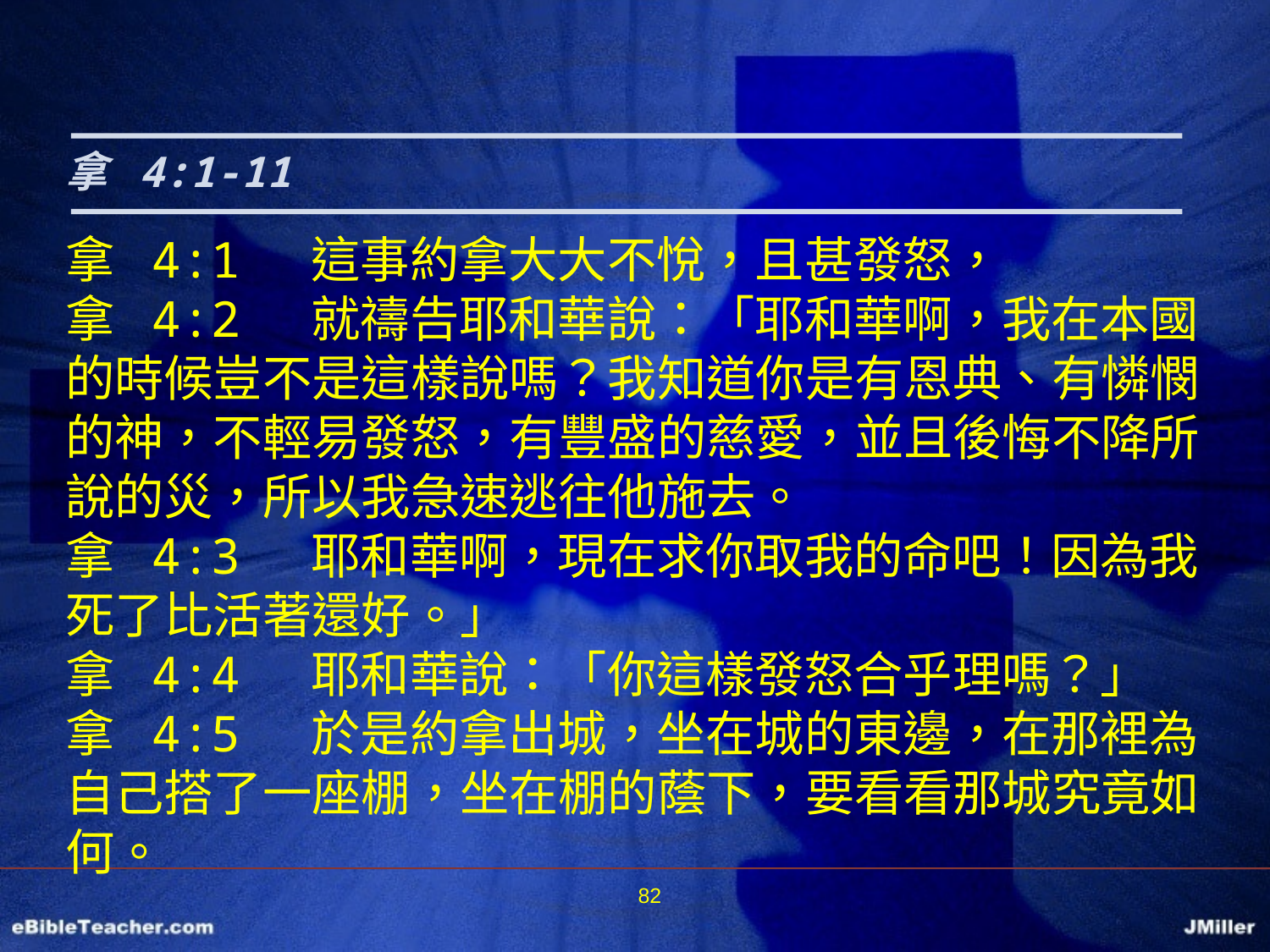

拿 4:1-11
拿 4:1  這事約拿大大不悅，且甚發怒，
拿 4:2  就禱告耶和華說：「耶和華啊，我在本國的時候豈不是這樣說嗎？我知道你是有恩典、有憐憫的神，不輕易發怒，有豐盛的慈愛，並且後悔不降所說的災，所以我急速逃往他施去。
拿 4:3  耶和華啊，現在求你取我的命吧！因為我死了比活著還好。」
拿 4:4  耶和華說：「你這樣發怒合乎理嗎？」
拿 4:5  於是約拿出城，坐在城的東邊，在那裡為自己搭了一座棚，坐在棚的蔭下，要看看那城究竟如何。